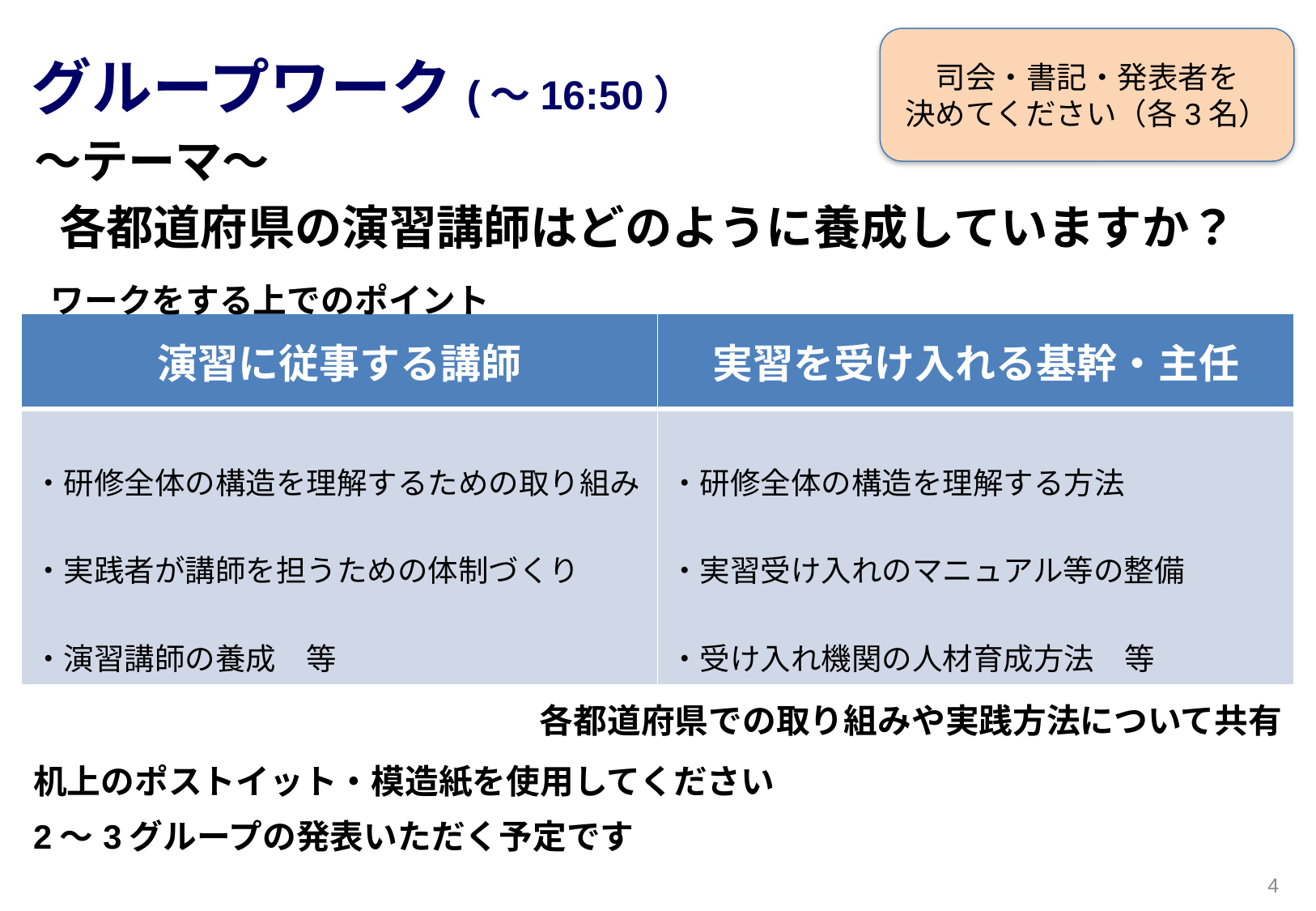

# グループワーク(〜16:50）
司会・書記・発表者を
決めてください（各3名）
 〜テーマ〜
　各都道府県の演習講師はどのように養成していますか？
 ワークをする上でのポイント
| 演習に従事する講師 | 実習を受け入れる基幹・主任 |
| --- | --- |
| ・研修全体の構造を理解するための取り組み ・実践者が講師を担うための体制づくり ・演習講師の養成　等 | ・研修全体の構造を理解する方法 ・実習受け入れのマニュアル等の整備 ・受け入れ機関の人材育成方法　等 |
 各都道府県での取り組みや実践方法について共有
机上のポストイット・模造紙を使用してください
2〜3グループの発表いただく予定です
4